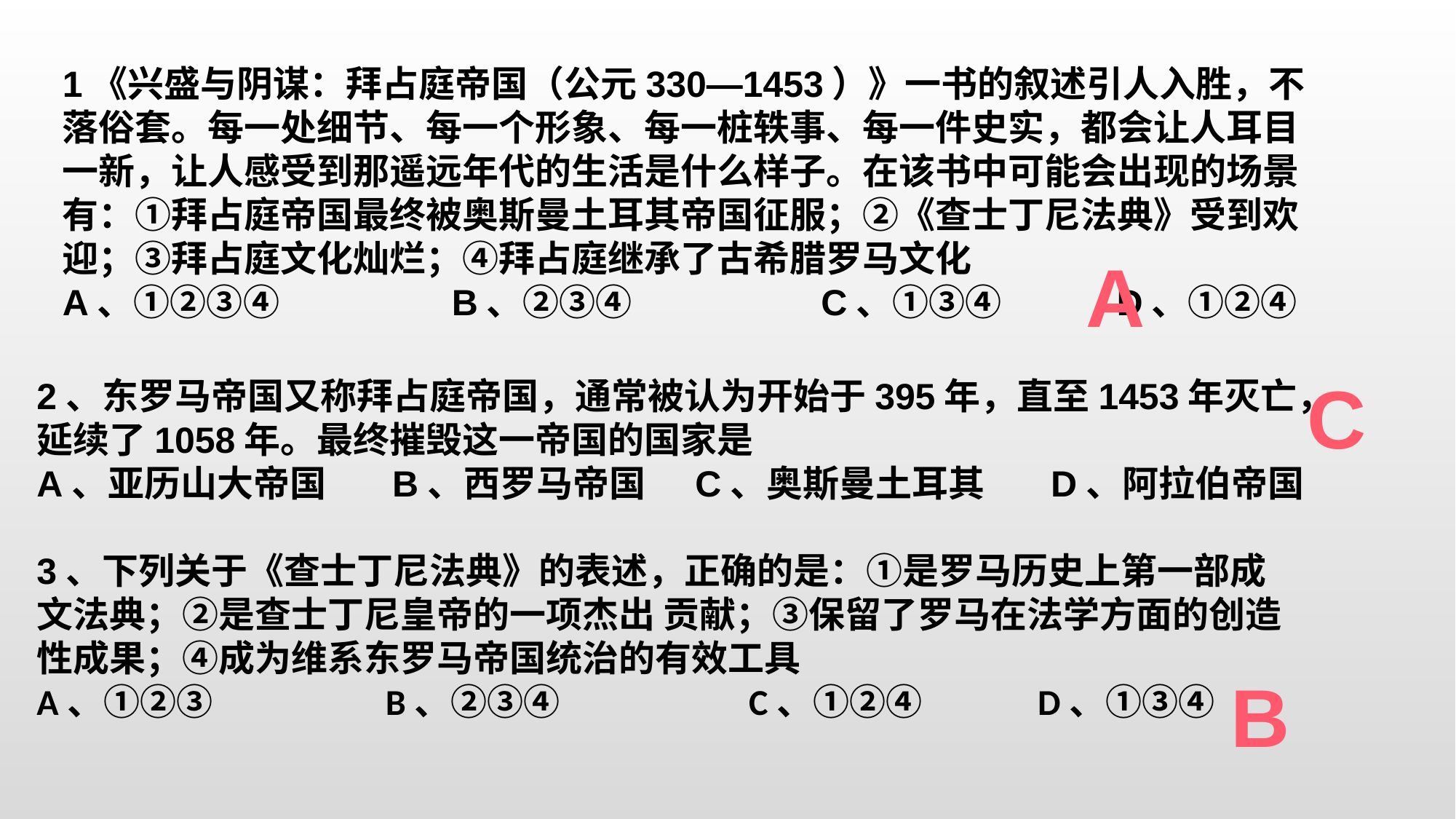

1《兴盛与阴谋：拜占庭帝国（公元330—1453）》一书的叙述引人入胜，不
落俗套。每一处细节、每一个形象、每一桩轶事、每一件史实，都会让人耳目
一新，让人感受到那遥远年代的生活是什么样子。在该书中可能会出现的场景
有：①拜占庭帝国最终被奥斯曼土耳其帝国征服；②《查士丁尼法典》受到欢
迎；③拜占庭文化灿烂；④拜占庭继承了古希腊罗马文化
A、①②③④                    B、②③④                      C、①③④             D、①②④
A

2、东罗马帝国又称拜占庭帝国，通常被认为开始于395年，直至1453年灭亡，
延续了1058年。最终摧毁这一帝国的国家是
A、亚历山大帝国       B、西罗马帝国     C、奥斯曼土耳其       D、阿拉伯帝国

3、下列关于《查士丁尼法典》的表述，正确的是：①是罗马历史上第一部成
文法典；②是查士丁尼皇帝的一项杰出 贡献；③保留了罗马在法学方面的创造
性成果；④成为维系东罗马帝国统治的有效工具
A、①②③                    B、②③④                      C、①②④             D、①③④

C
B